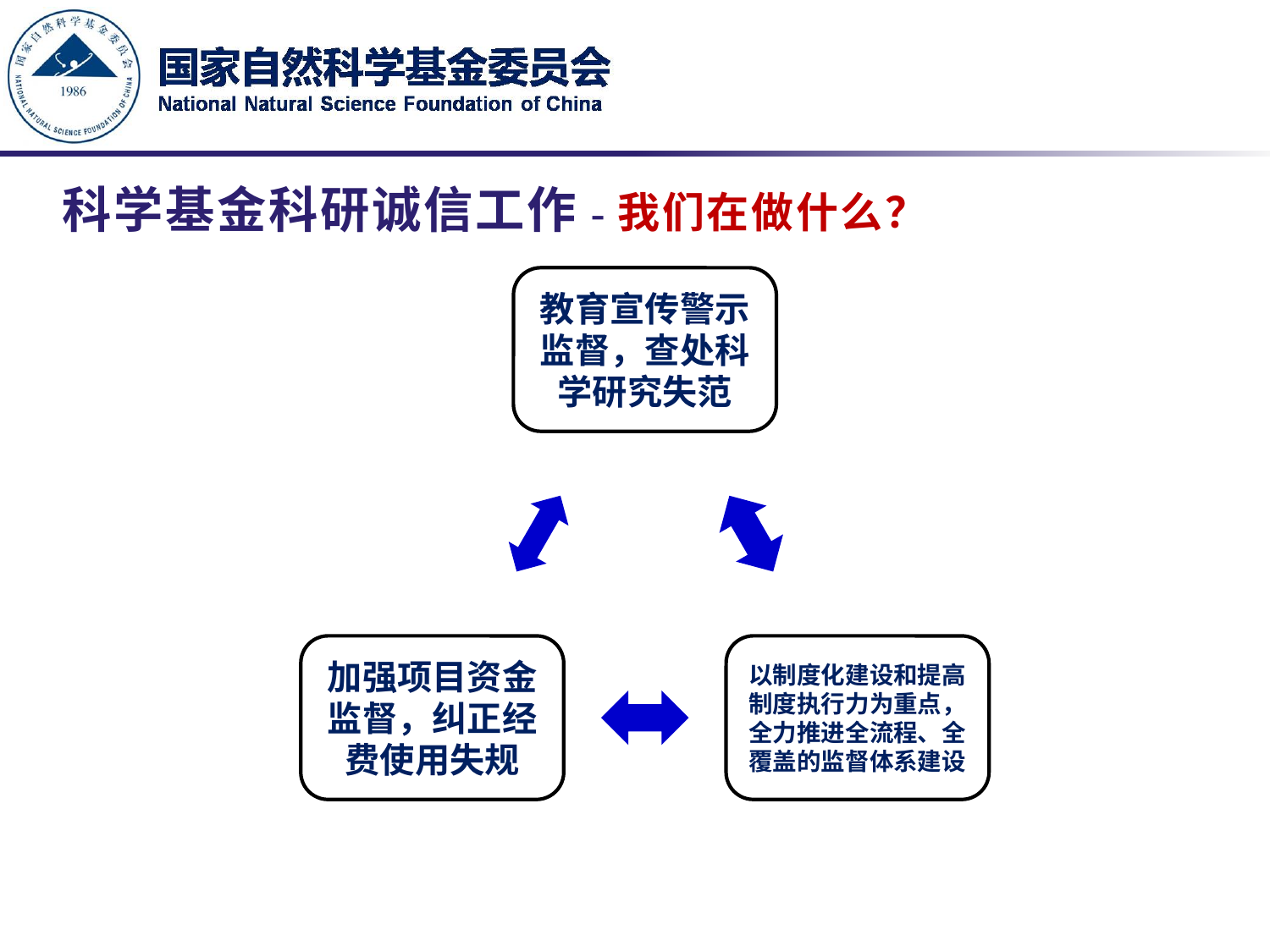

# 科学基金科研诚信工作-我们在做什么？
教育宣传警示监督，查处科学研究失范
以制度化建设和提高制度执行力为重点，全力推进全流程、全覆盖的监督体系建设
加强项目资金监督，纠正经费使用失规